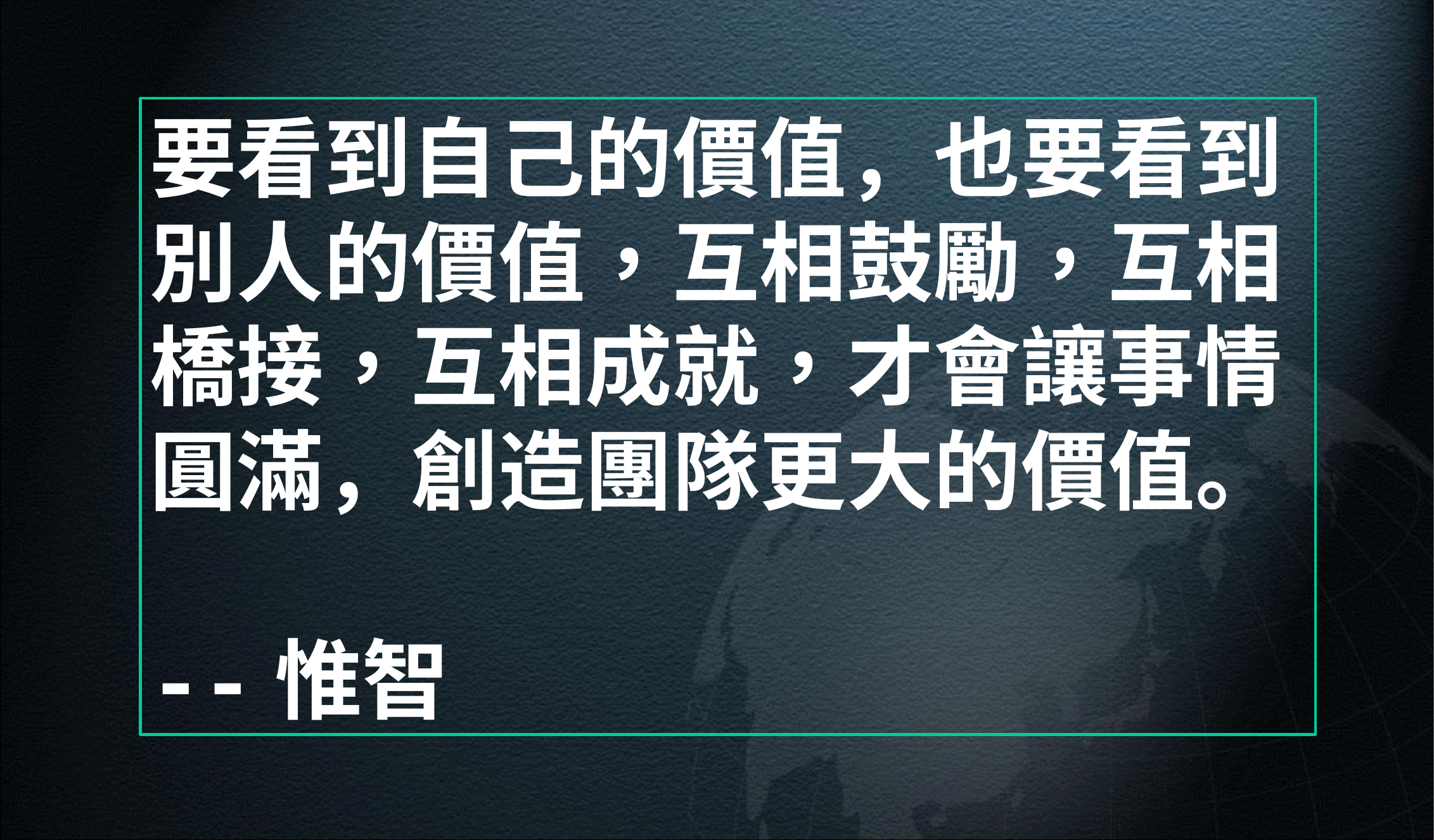

要看到自己的價值，也要看到別人的價值，互相鼓勵，互相橋接，互相成就，才會讓事情圓滿，創造團隊更大的價值。

--惟智